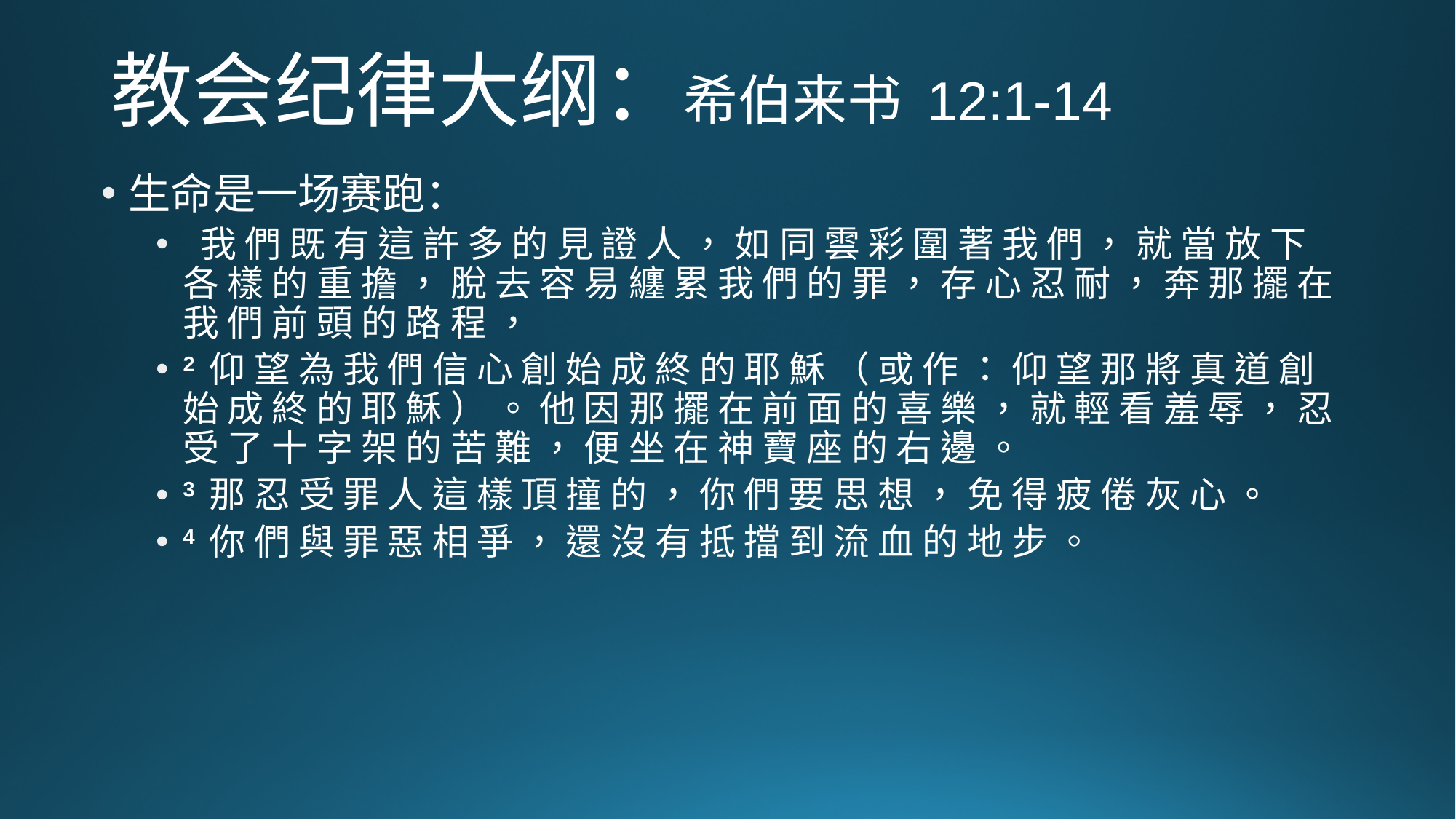

# 教会纪律大纲：希伯来书 12:1-14
生命是一场赛跑：
 我 們 既 有 這 許 多 的 見 證 人 ， 如 同 雲 彩 圍 著 我 們 ， 就 當 放 下 各 樣 的 重 擔 ， 脫 去 容 易 纏 累 我 們 的 罪 ， 存 心 忍 耐 ， 奔 那 擺 在 我 們 前 頭 的 路 程 ，
2 仰 望 為 我 們 信 心 創 始 成 終 的 耶 穌 （ 或 作 ： 仰 望 那 將 真 道 創 始 成 終 的 耶 穌 ） 。 他 因 那 擺 在 前 面 的 喜 樂 ， 就 輕 看 羞 辱 ， 忍 受 了 十 字 架 的 苦 難 ， 便 坐 在 神 寶 座 的 右 邊 。
3 那 忍 受 罪 人 這 樣 頂 撞 的 ， 你 們 要 思 想 ， 免 得 疲 倦 灰 心 。
4 你 們 與 罪 惡 相 爭 ， 還 沒 有 抵 擋 到 流 血 的 地 步 。